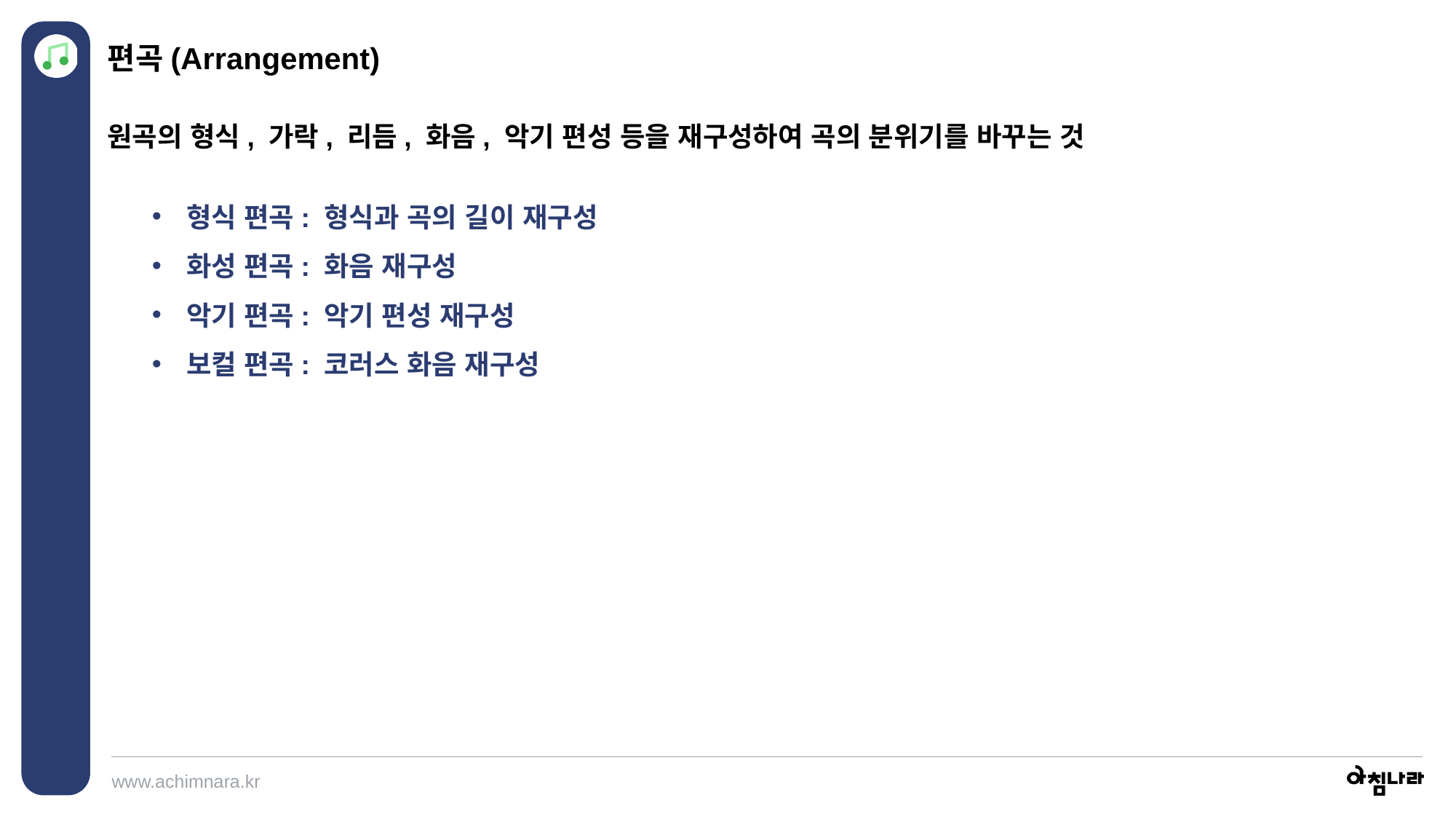

편곡(Arrangement)
원곡의 형식, 가락, 리듬, 화음, 악기 편성 등을 재구성하여 곡의 분위기를 바꾸는 것
형식 편곡: 형식과 곡의 길이 재구성
화성 편곡: 화음 재구성
악기 편곡: 악기 편성 재구성
보컬 편곡: 코러스 화음 재구성